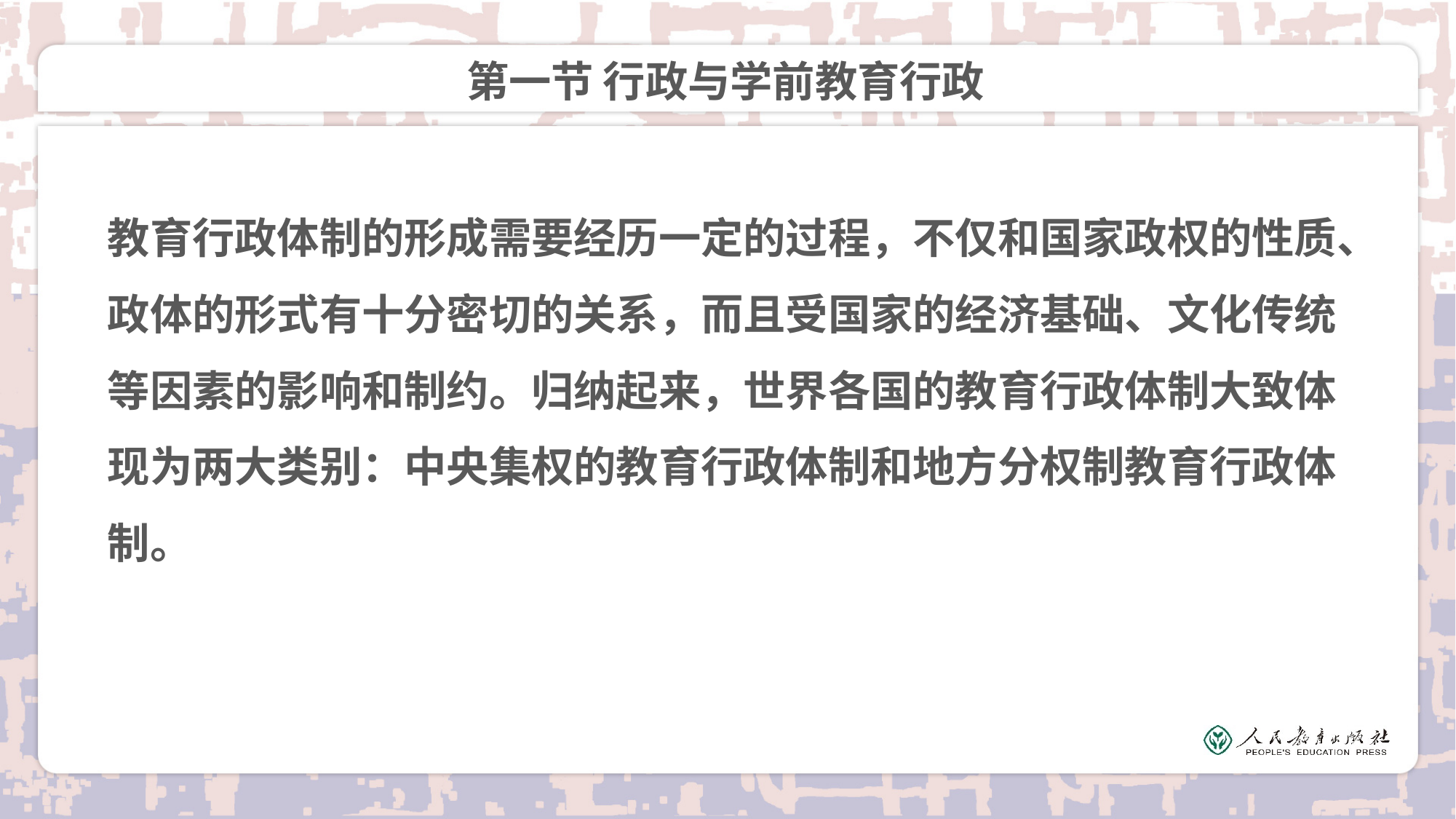

# 第一节 行政与学前教育行政
教育行政体制的形成需要经历一定的过程，不仅和国家政权的性质、政体的形式有十分密切的关系，而且受国家的经济基础、文化传统等因素的影响和制约。归纳起来，世界各国的教育行政体制大致体现为两大类别：中央集权的教育行政体制和地方分权制教育行政体制。